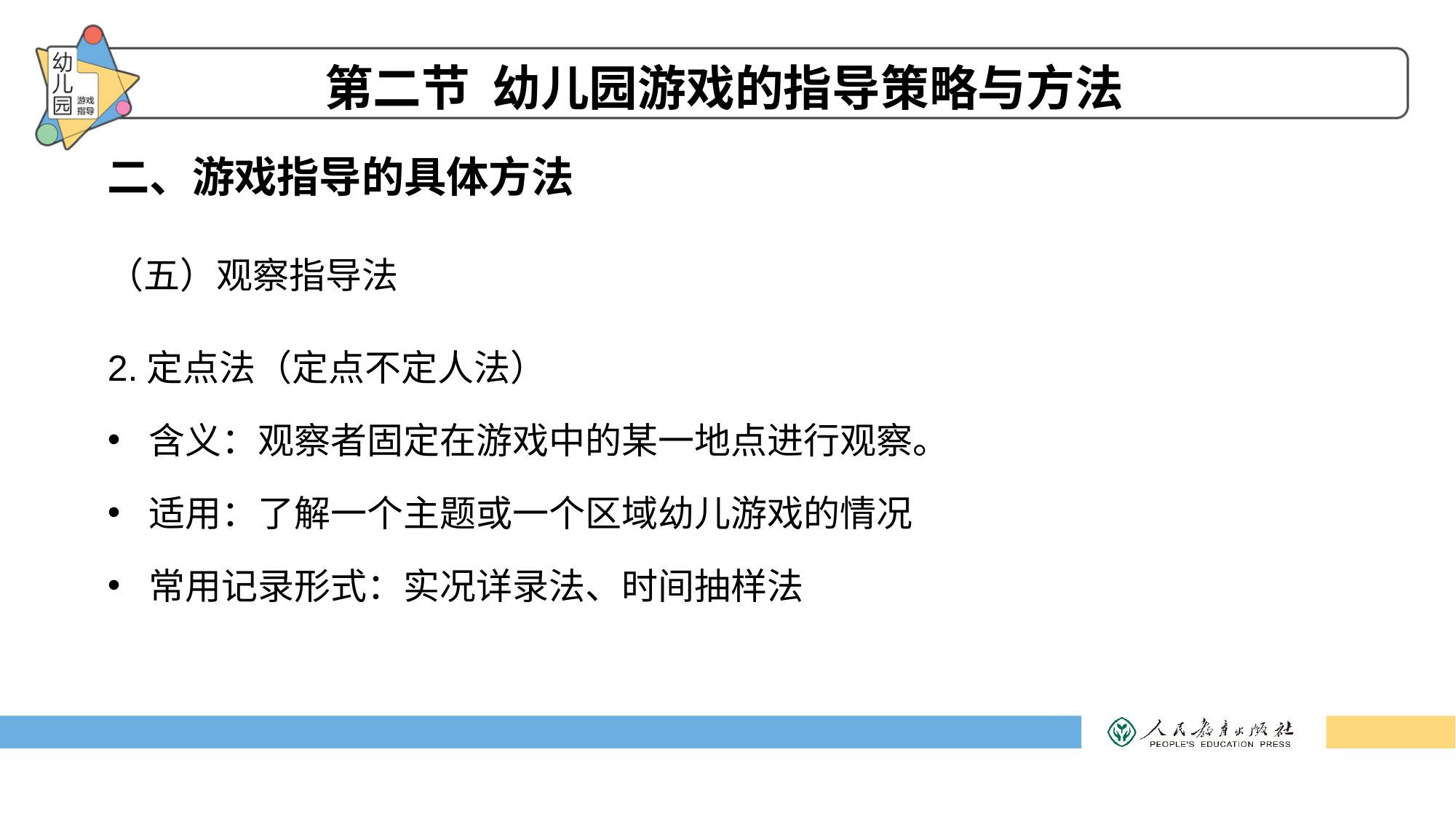

第二节  幼儿园游戏的指导策略与方法
二、游戏指导的具体方法

（五）观察指导法
2.定点法（定点不定人法）
含义：观察者固定在游戏中的某一地点进行观察。
适用：了解一个主题或一个区域幼儿游戏的情况
常用记录形式：实况详录法、时间抽样法